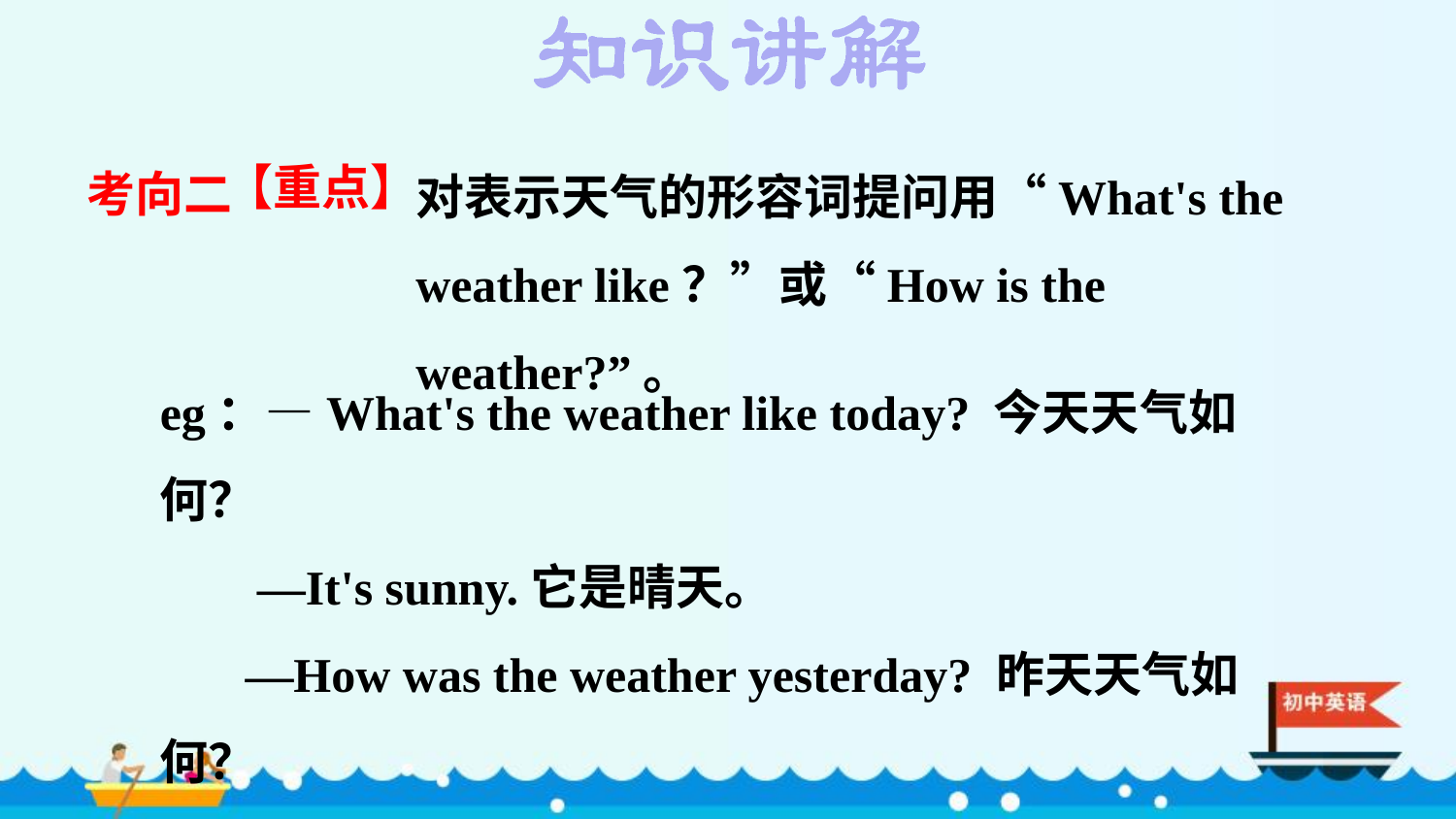

对表示天气的形容词提问用“What's the weather like？”或“How is the weather?”。
考向二
【重点】
eg：—What's the weather like today? 今天天气如何？
        —It's sunny.它是晴天。
—How was the weather yesterday? 昨天天气如何？
—It was cloudy.它是多云的。